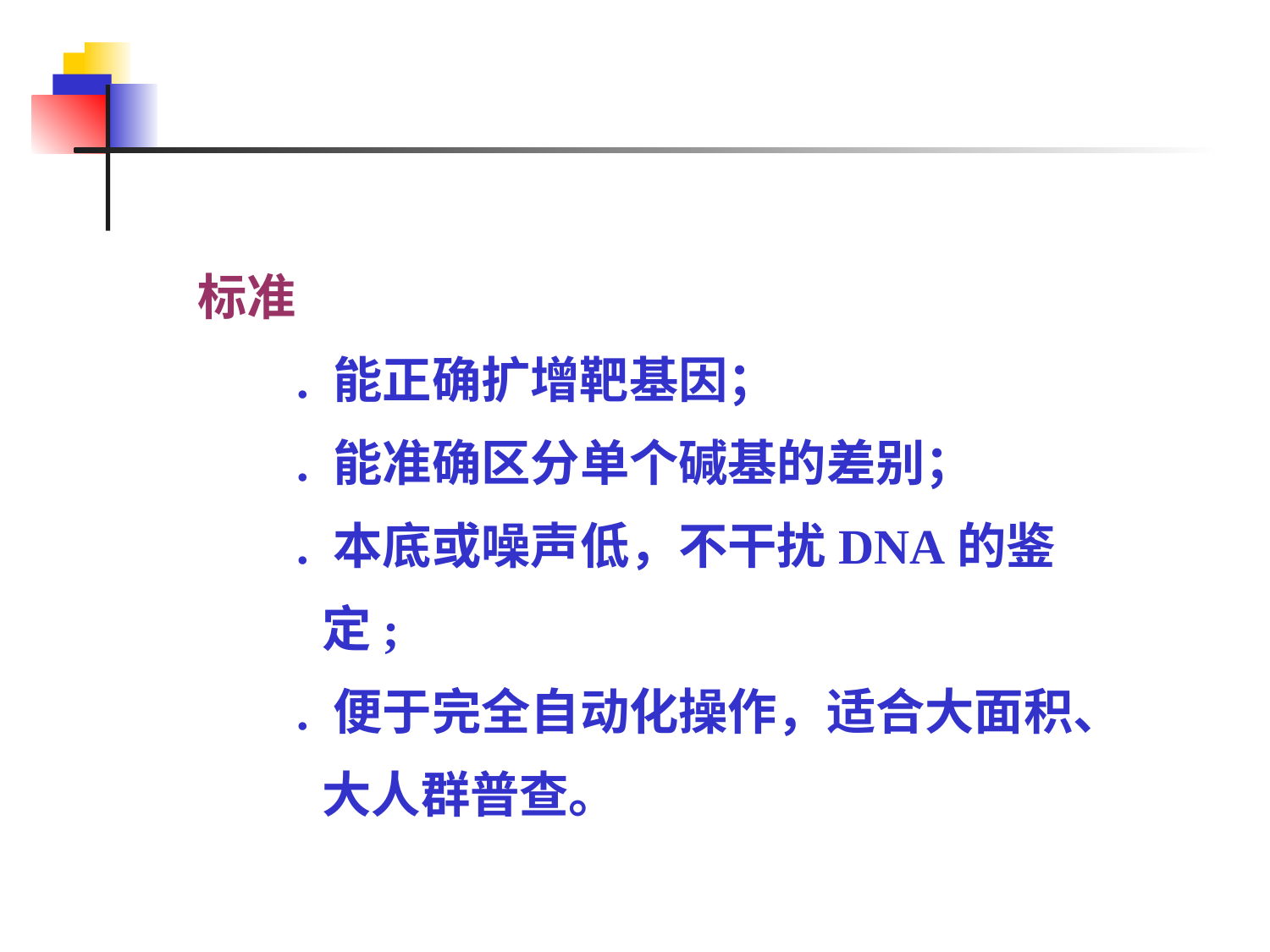

标准
. 能正确扩增靶基因；
. 能准确区分单个碱基的差别；
. 本底或噪声低，不干扰DNA的鉴定;
. 便于完全自动化操作，适合大面积、大人群普查。